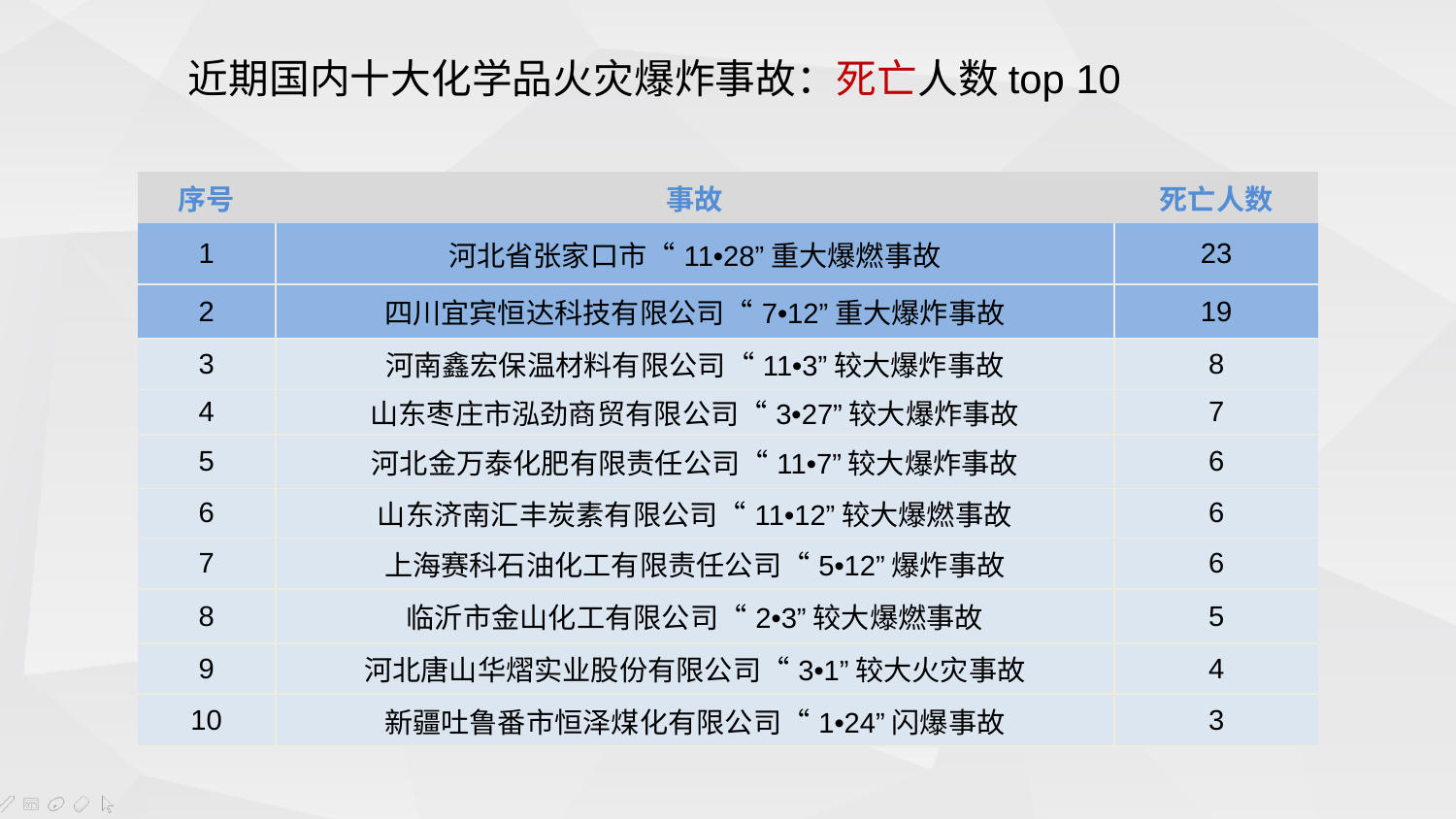

近期国内十大化学品火灾爆炸事故：死亡人数top 10
| 序号 | 事故 | 死亡人数 |
| --- | --- | --- |
| 1 | 河北省张家口市“11•28”重大爆燃事故 | 23 |
| 2 | 四川宜宾恒达科技有限公司“7•12”重大爆炸事故 | 19 |
| 3 | 河南鑫宏保温材料有限公司“11•3”较大爆炸事故 | 8 |
| 4 | 山东枣庄市泓劲商贸有限公司“3•27”较大爆炸事故 | 7 |
| 5 | 河北金万泰化肥有限责任公司“11•7”较大爆炸事故 | 6 |
| 6 | 山东济南汇丰炭素有限公司“11•12”较大爆燃事故 | 6 |
| 7 | 上海赛科石油化工有限责任公司“5•12”爆炸事故 | 6 |
| 8 | 临沂市金山化工有限公司“2•3”较大爆燃事故 | 5 |
| 9 | 河北唐山华熠实业股份有限公司“3•1”较大火灾事故 | 4 |
| 10 | 新疆吐鲁番市恒泽煤化有限公司“1•24”闪爆事故 | 3 |